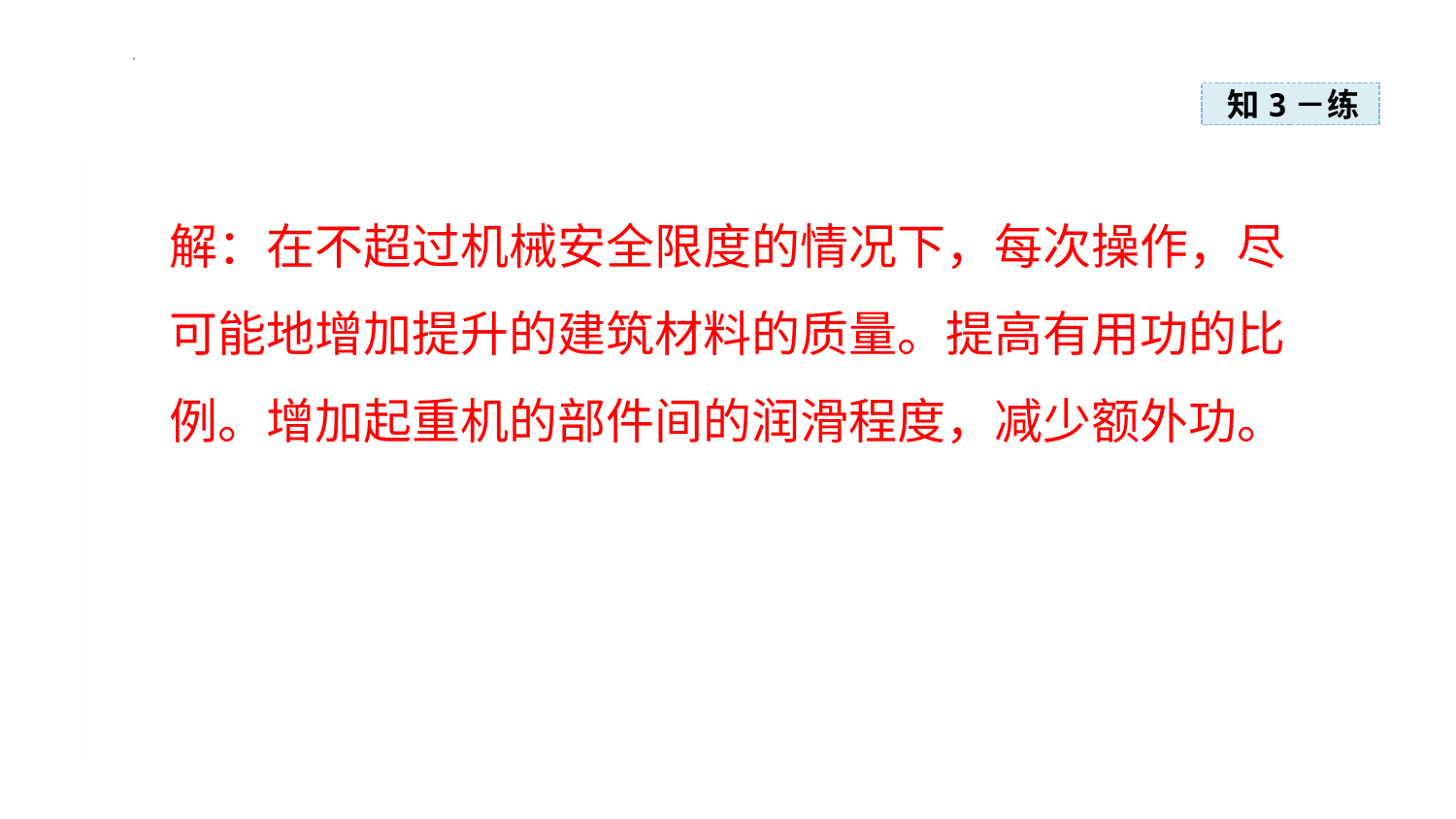

感悟新知
知3－练

解：在不超过机械安全限度的情况下，每次操作，尽可能地增加提升的建筑材料的质量。提高有用功的比例。增加起重机的部件间的润滑程度，减少额外功。